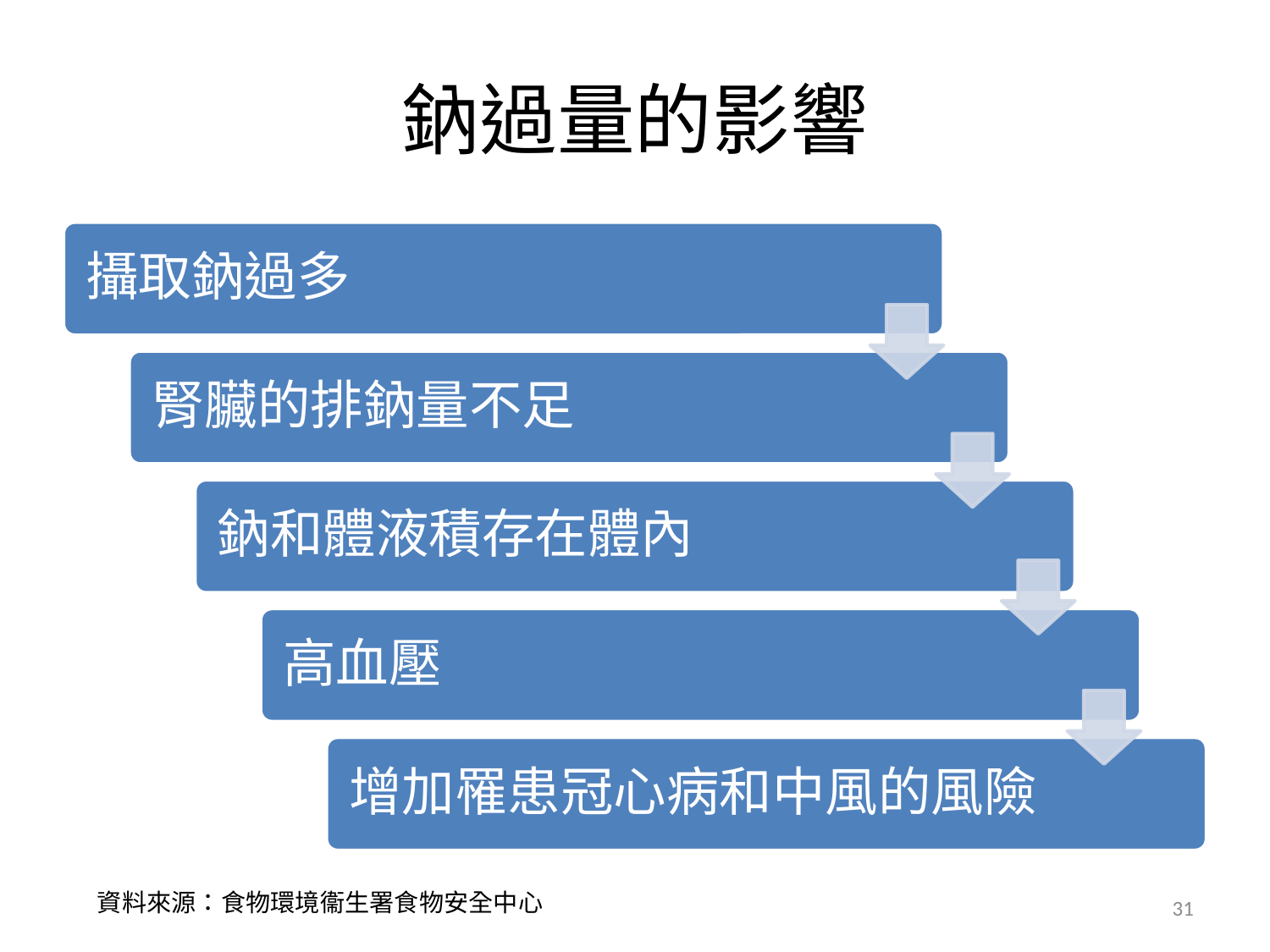

# 鈉過量的影響
攝取鈉過多
腎臟的排鈉量不足
鈉和體液積存在體內
高血壓
增加罹患冠心病和中風的風險

資料來源：食物環境衞生署食物安全中心
31